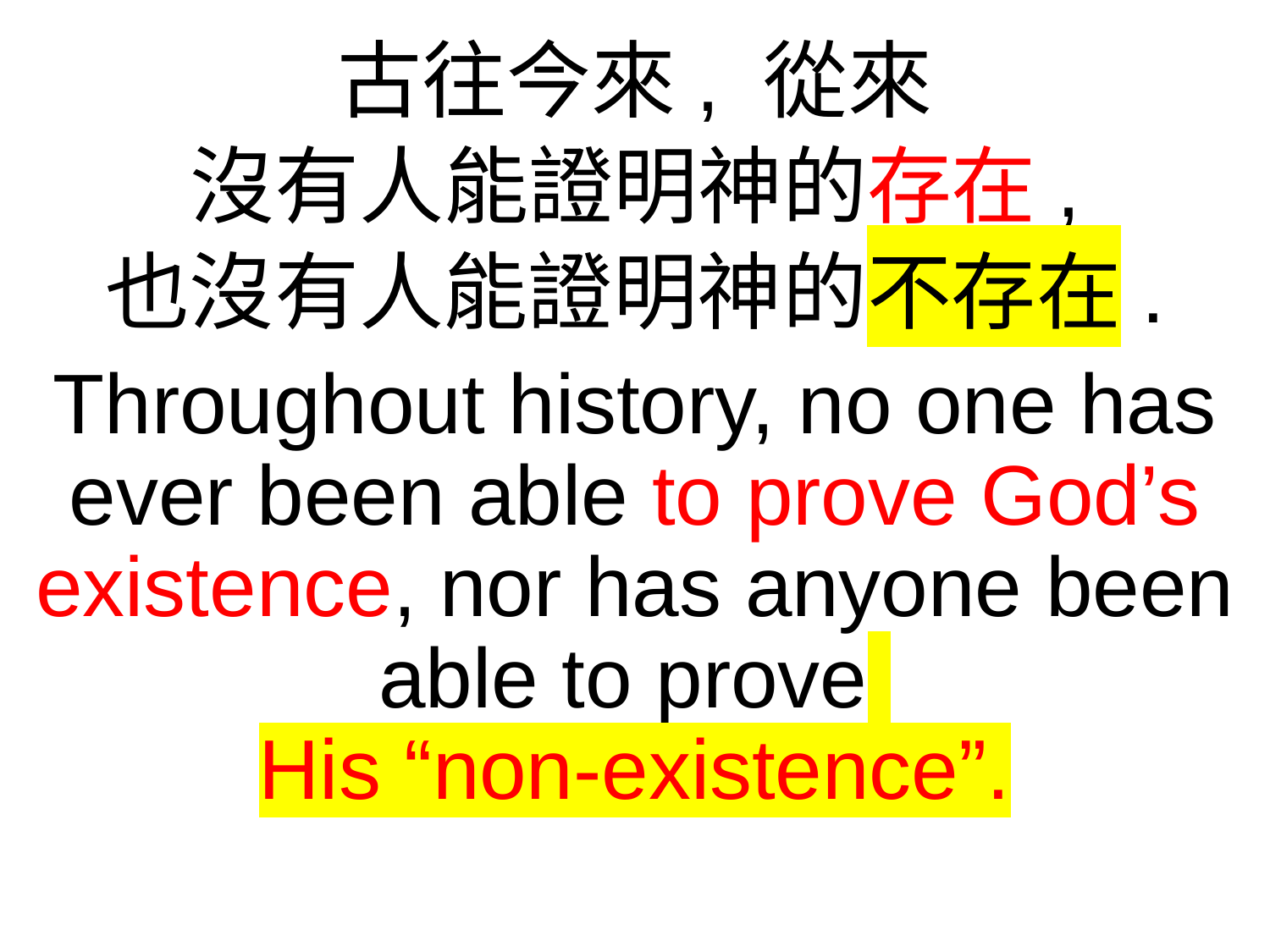

古往今來, 從來
沒有人能證明神的存在,
也沒有人能證明神的不存在.
Throughout history, no one has ever been able to prove God’s existence, nor has anyone been able to prove
His “non-existence”.